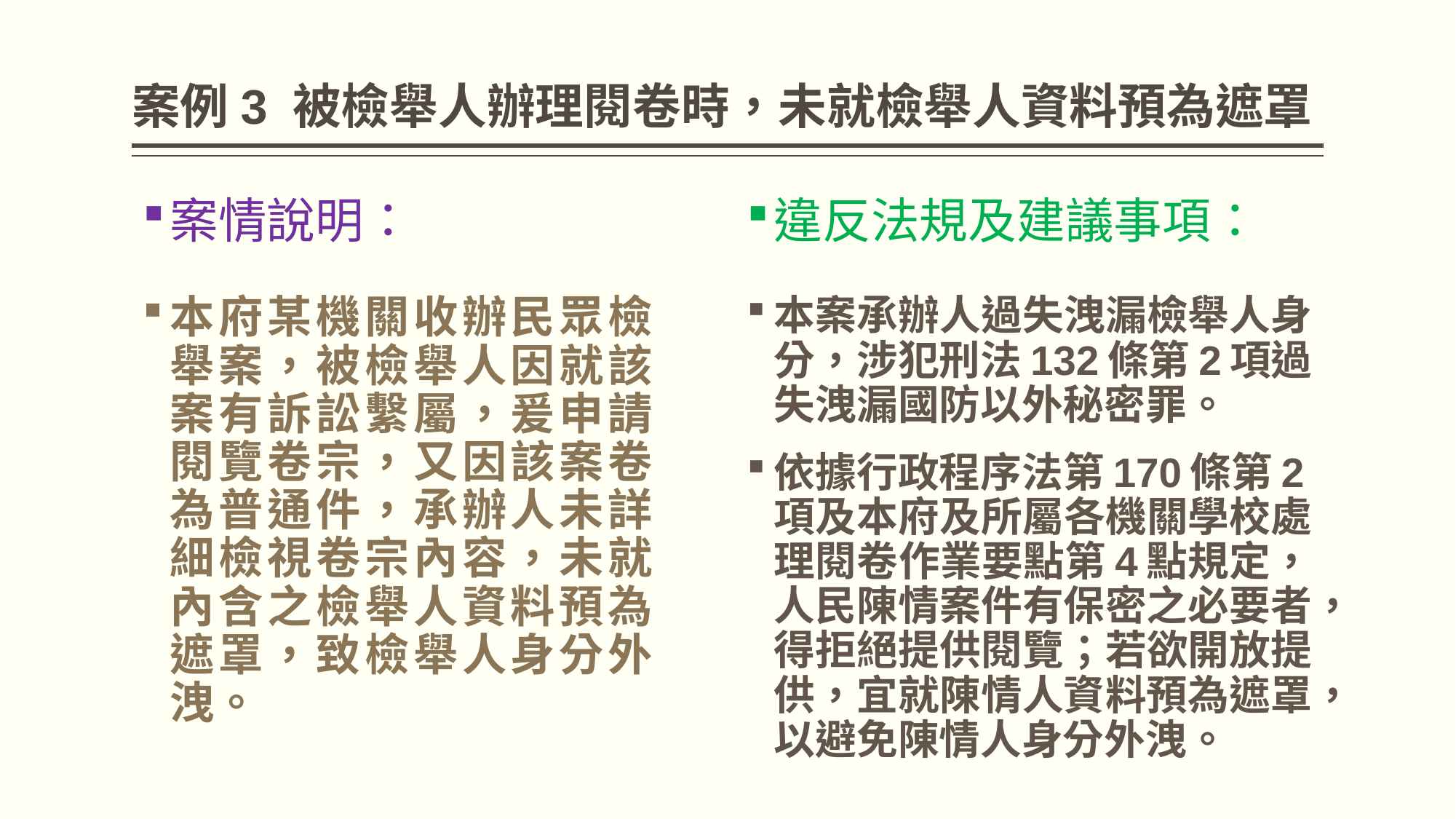

案例3 被檢舉人辦理閱卷時，未就檢舉人資料預為遮罩
案情說明：
違反法規及建議事項：
本府某機關收辦民眾檢舉案，被檢舉人因就該案有訴訟繫屬，爰申請閱覽卷宗，又因該案卷為普通件，承辦人未詳細檢視卷宗內容，未就內含之檢舉人資料預為遮罩，致檢舉人身分外洩。
本案承辦人過失洩漏檢舉人身分，涉犯刑法132條第2項過失洩漏國防以外秘密罪。
依據行政程序法第170條第2項及本府及所屬各機關學校處理閱卷作業要點第4點規定，人民陳情案件有保密之必要者，得拒絕提供閱覽；若欲開放提供，宜就陳情人資料預為遮罩，以避免陳情人身分外洩。